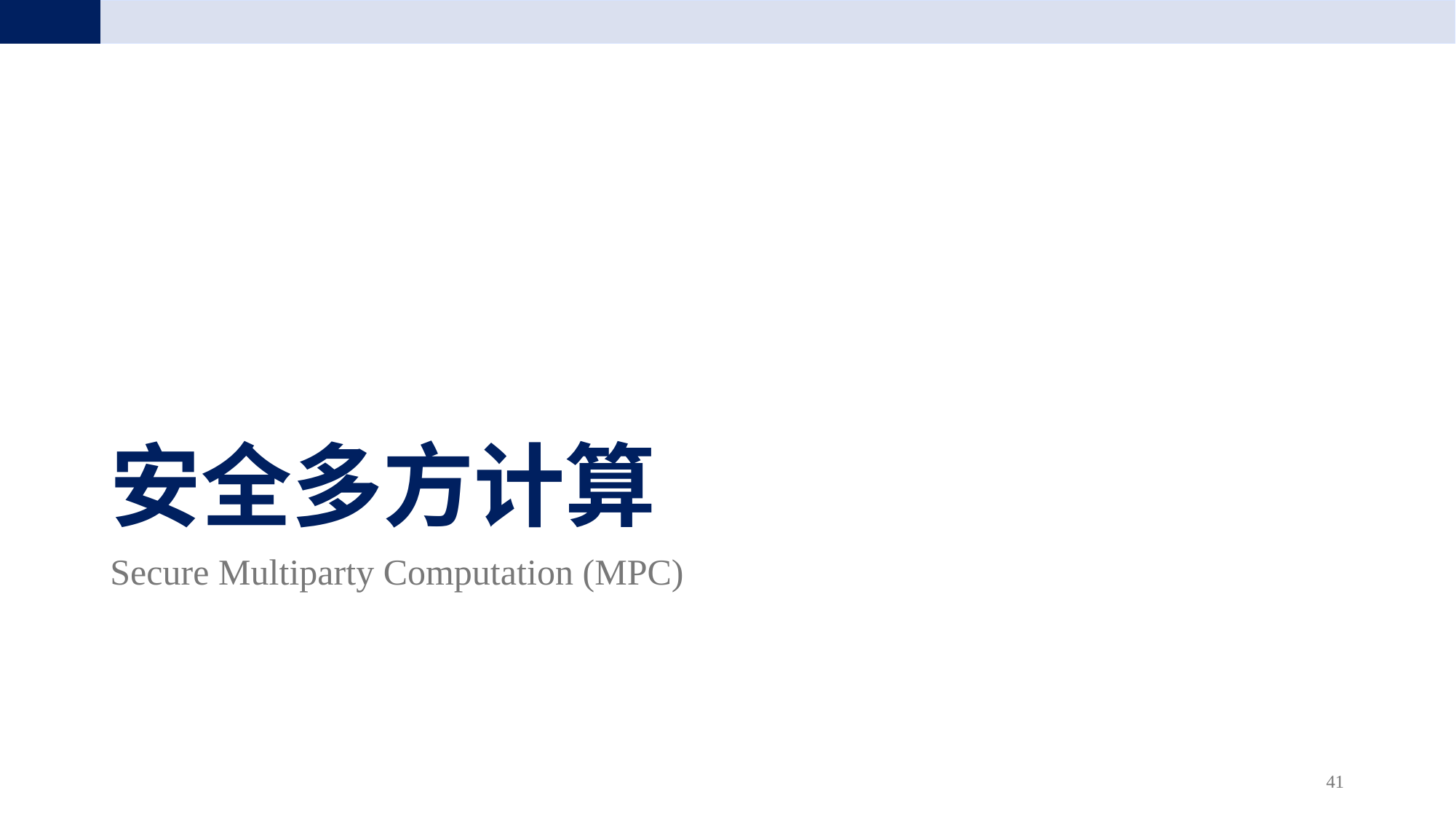

# 安全多方计算
Secure Multiparty Computation (MPC)
41